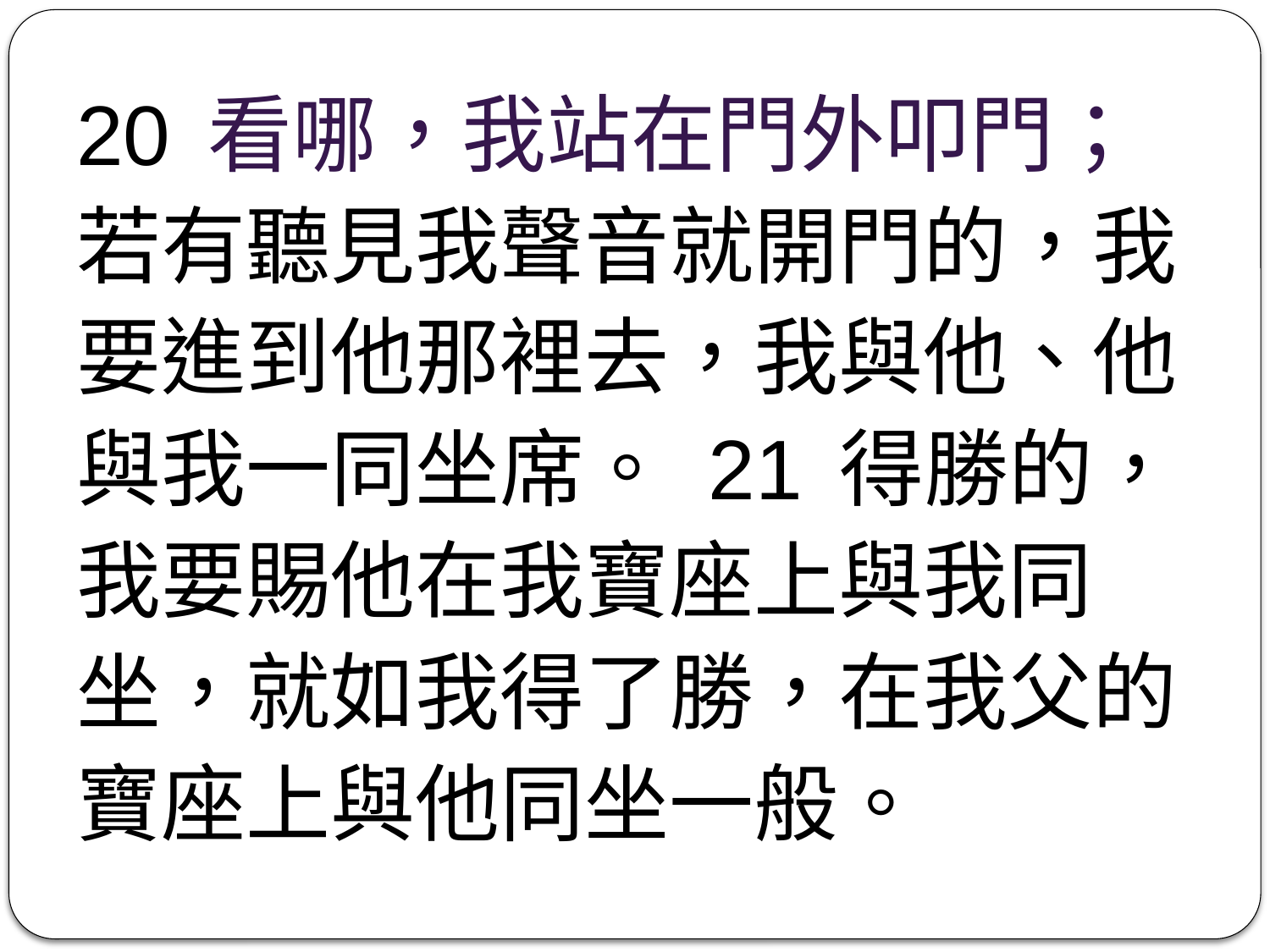

20 看哪，我站在門外叩門；若有聽見我聲音就開門的，我要進到他那裡去，我與他、他與我一同坐席。 21 得勝的，我要賜他在我寶座上與我同坐，就如我得了勝，在我父的寶座上與他同坐一般。